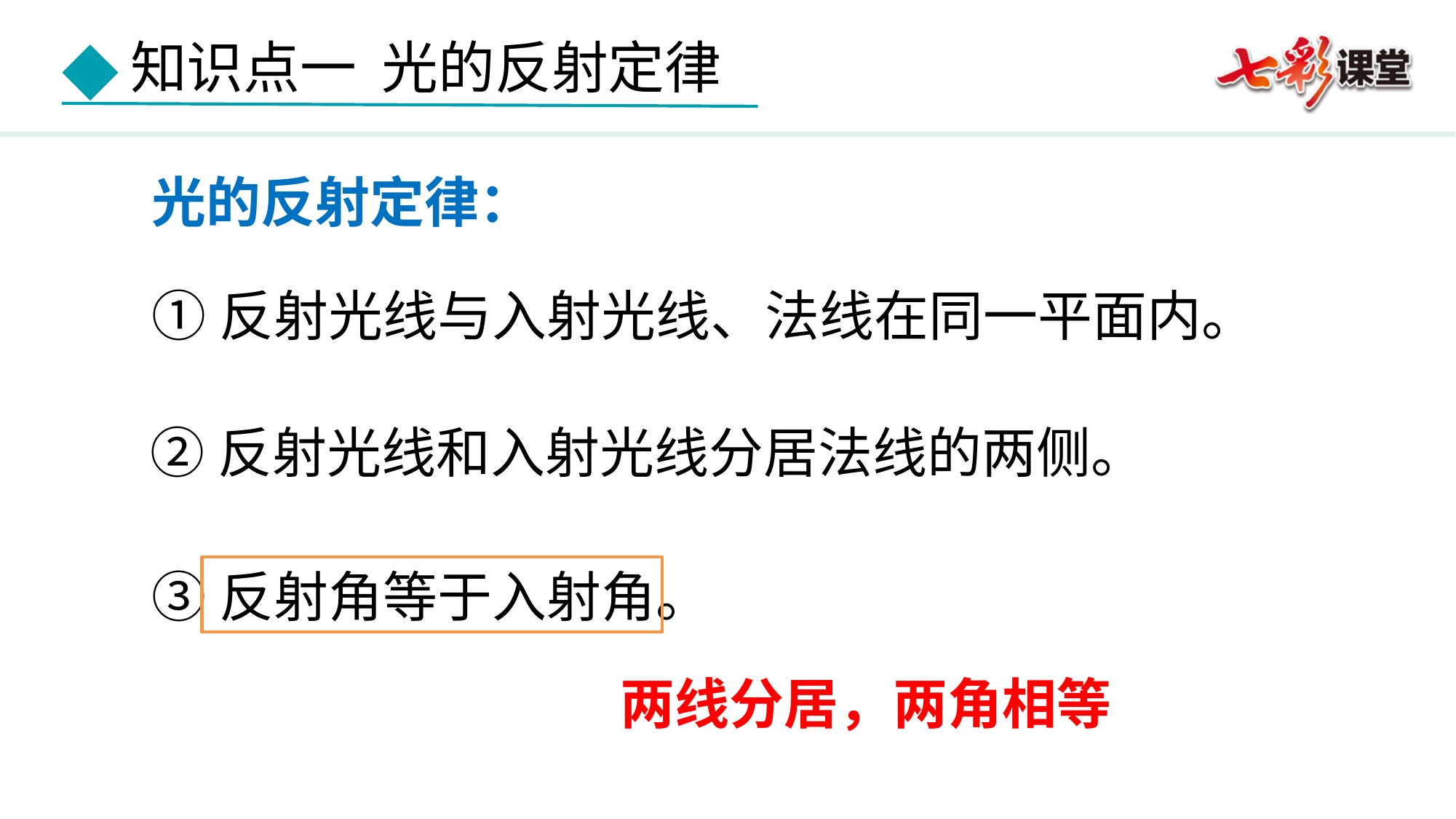

光的反射定律：
①反射光线与入射光线、法线在同一平面内。
 ②反射光线和入射光线分居法线的两侧。
③反射角等于入射角。

两线分居，两角相等